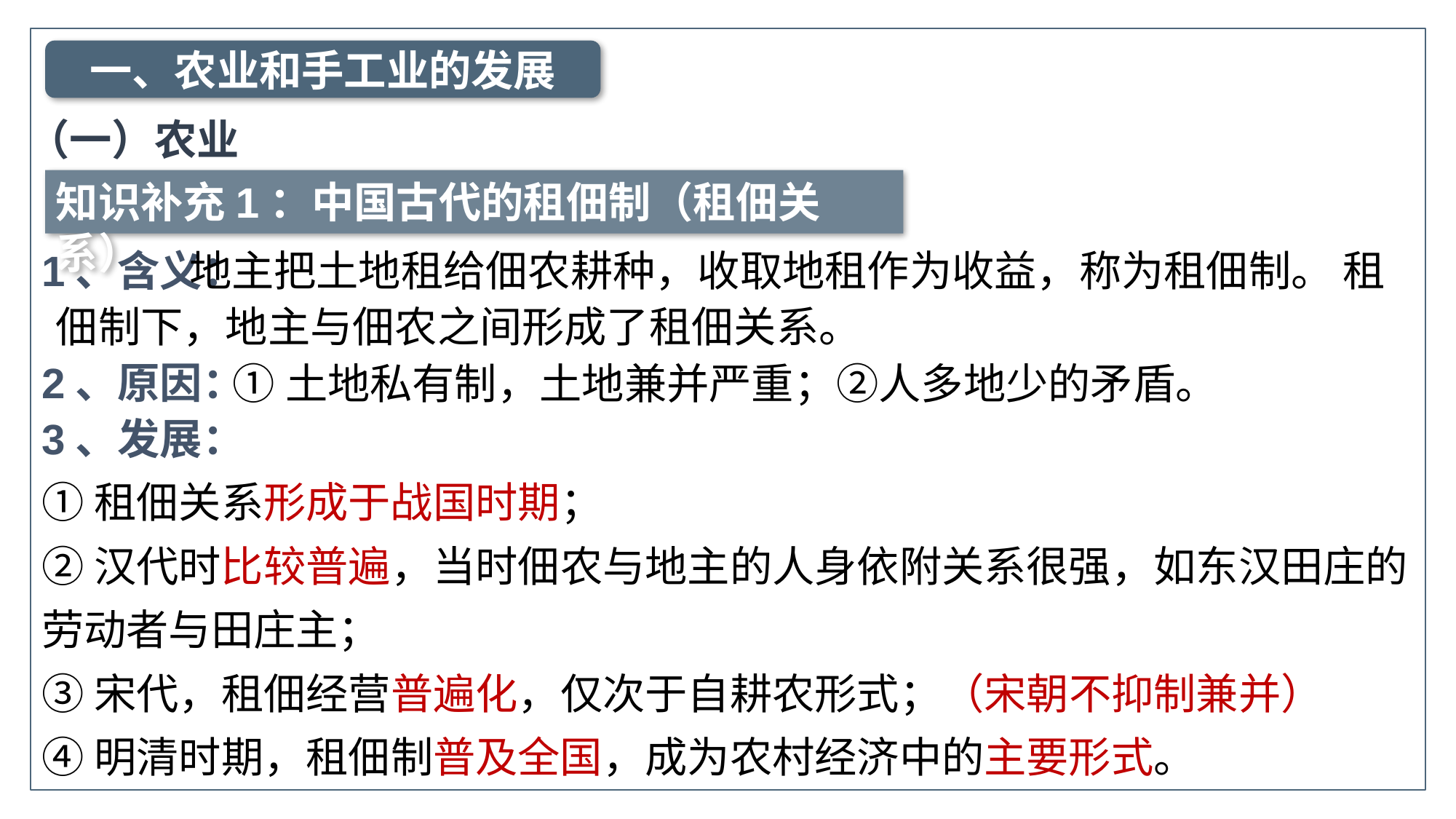

一、农业和手工业的发展
（一）农业
知识补充1：中国古代的租佃制（租佃关系）
1、含义：

2、原因：
3、发展：
             地主把土地租给佃农耕种，收取地租作为收益，称为租佃制。 租佃制下，地主与佃农之间形成了租佃关系。
①土地私有制，土地兼并严重；②人多地少的矛盾。
①租佃关系形成于战国时期；
②汉代时比较普遍，当时佃农与地主的人身依附关系很强，如东汉田庄的劳动者与田庄主；
③宋代，租佃经营普遍化，仅次于自耕农形式；（宋朝不抑制兼并）
④明清时期，租佃制普及全国，成为农村经济中的主要形式。